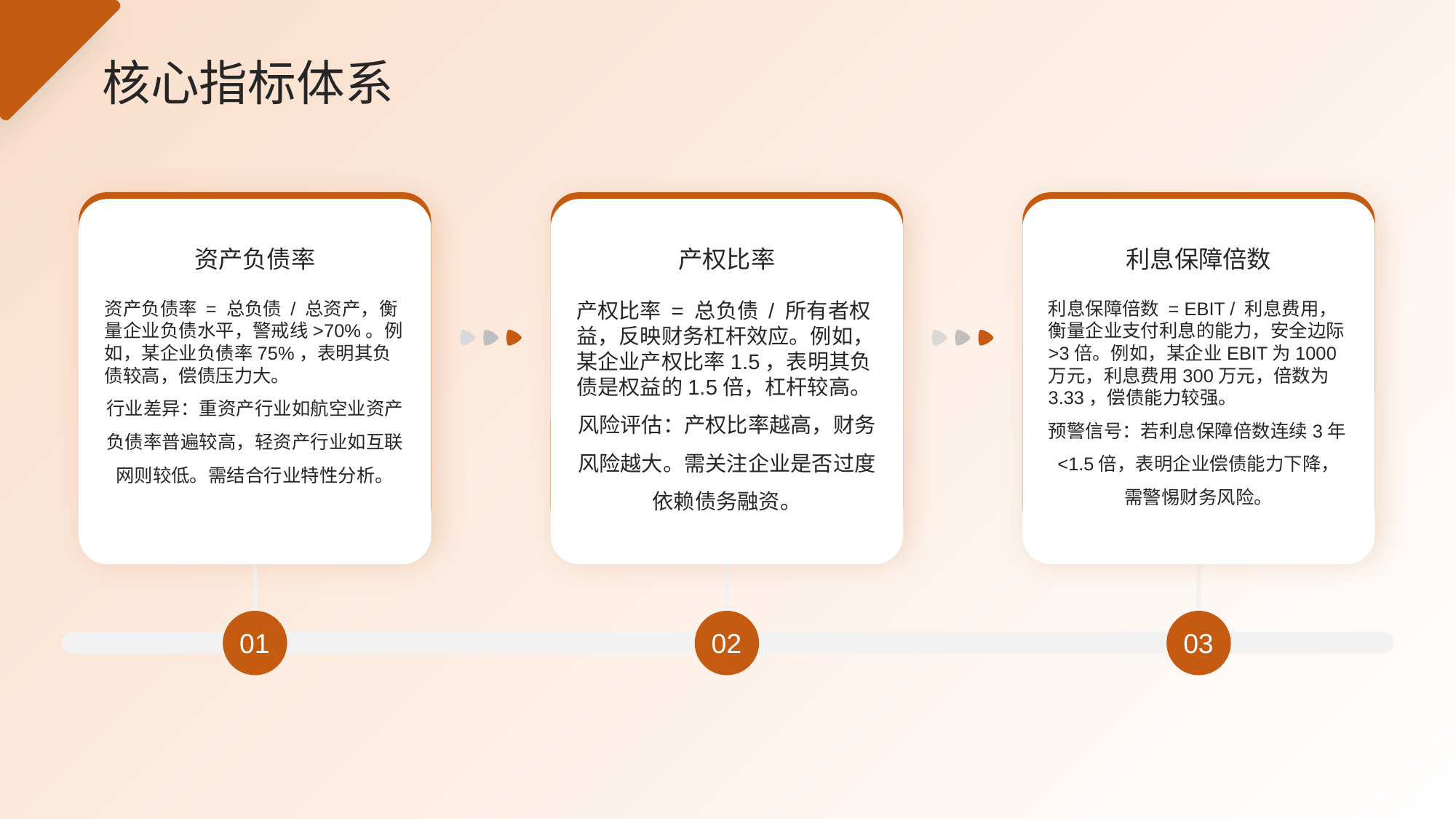

核心指标体系

资产负债率
产权比率
利息保障倍数
资产负债率 = 总负债 / 总资产，衡量企业负债水平，警戒线>70%。例如，某企业负债率75%，表明其负债较高，偿债压力大。
行业差异：重资产行业如航空业资产负债率普遍较高，轻资产行业如互联网则较低。需结合行业特性分析。
产权比率 = 总负债 / 所有者权益，反映财务杠杆效应。例如，某企业产权比率1.5，表明其负债是权益的1.5倍，杠杆较高。
风险评估：产权比率越高，财务风险越大。需关注企业是否过度依赖债务融资。
利息保障倍数 = EBIT / 利息费用，衡量企业支付利息的能力，安全边际>3倍。例如，某企业EBIT为1000万元，利息费用300万元，倍数为3.33，偿债能力较强。
预警信号：若利息保障倍数连续3年<1.5倍，表明企业偿债能力下降，需警惕财务风险。

01
02
03